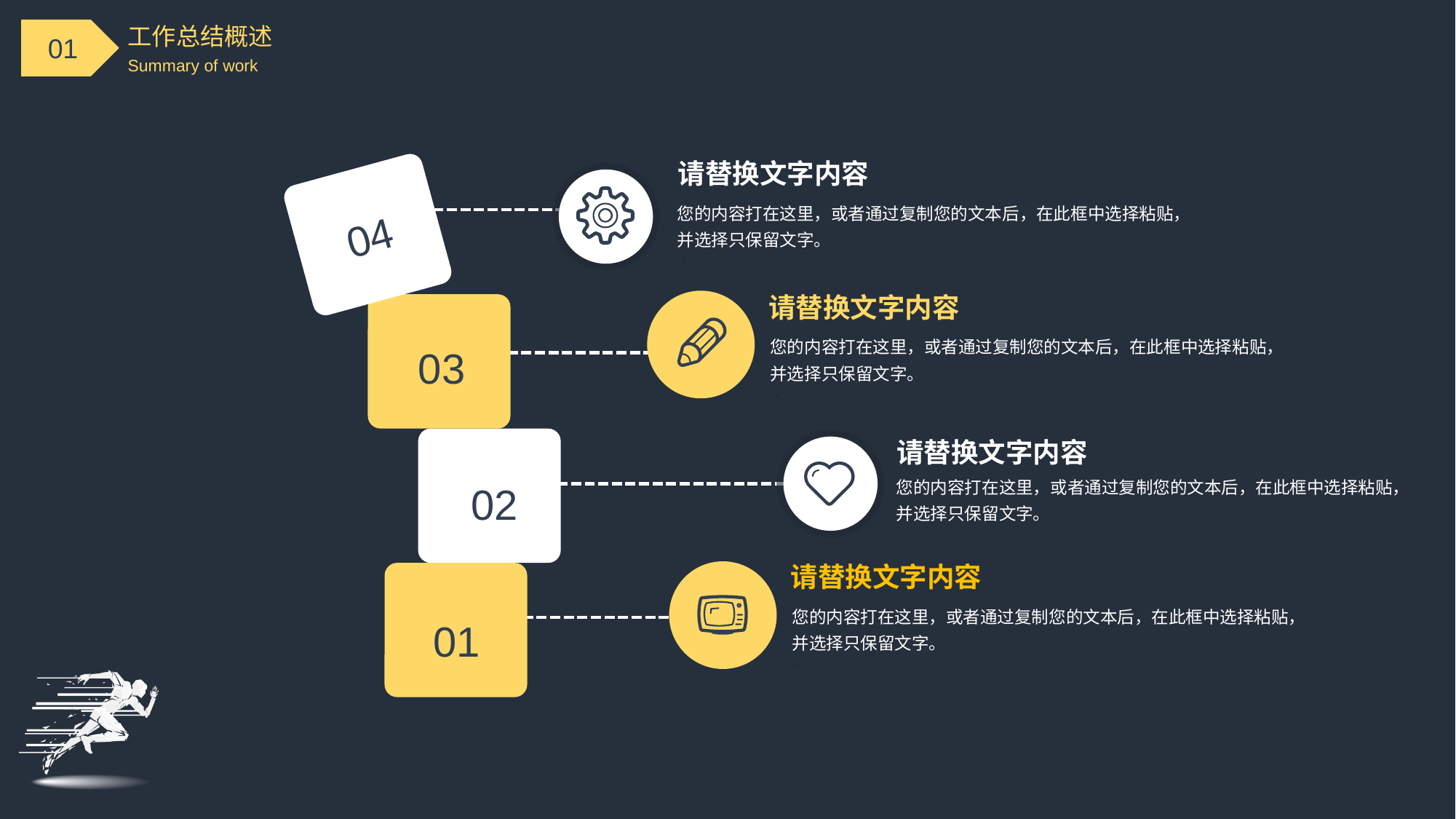

# 工作总结概述
Summary of work

请替换文字内容

04

您的内容打在这里，或者通过复制您的文本后，在此框中选择粘贴，并选择只保留文字。
.。
请替换文字内容

03

您的内容打在这里，或者通过复制您的文本后，在此框中选择粘贴，并选择只保留文字。
.。

02
请替换文字内容

您的内容打在这里，或者通过复制您的文本后，在此框中选择粘贴，并选择只保留文字。
.。
请替换文字内容

01

您的内容打在这里，或者通过复制您的文本后，在此框中选择粘贴，并选择只保留文字。
.。